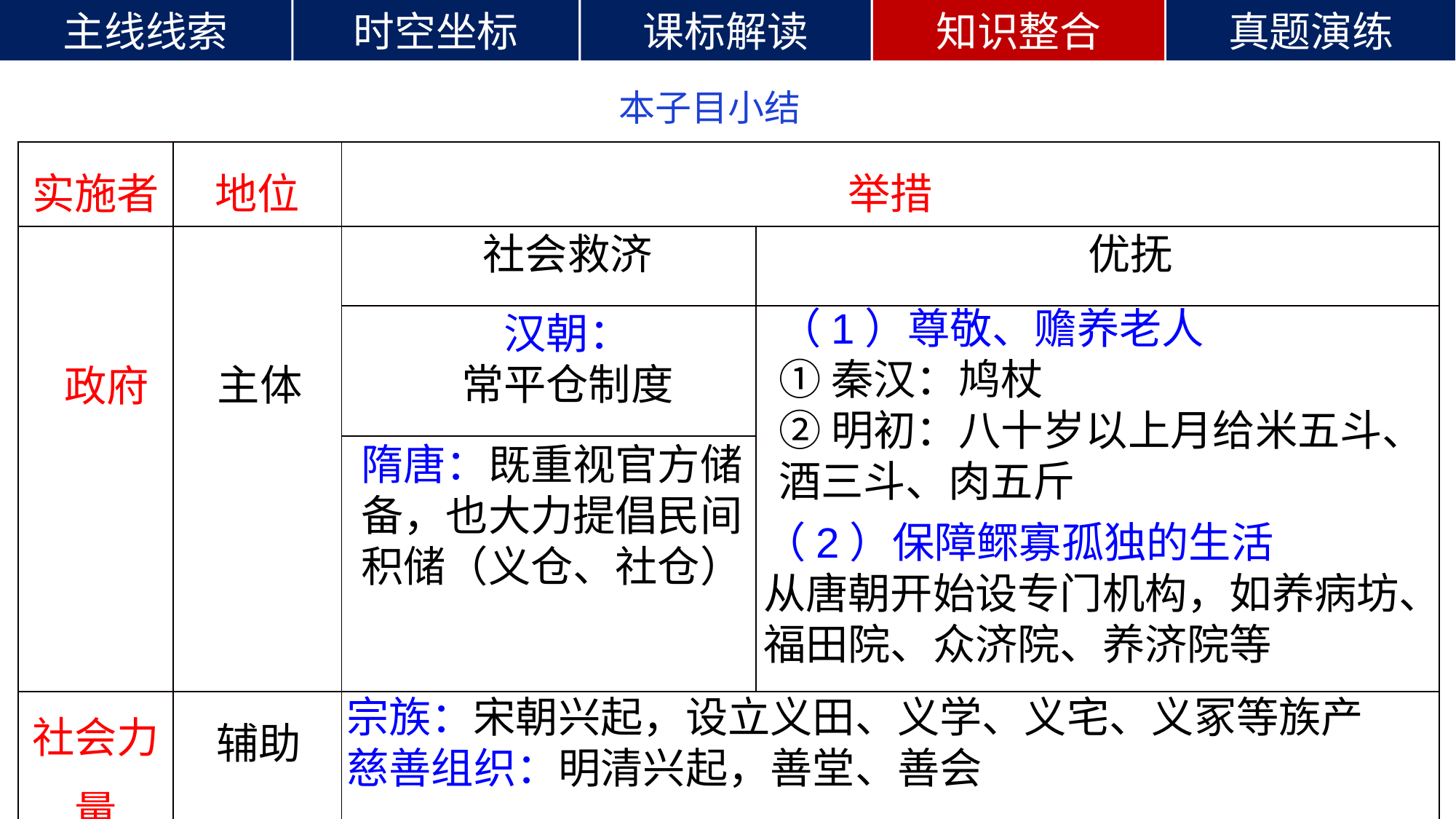

本子目小结
| 实施者 | 地位 | 举措 |  |
| --- | --- | --- | --- |
| 政府 |  |  |  |
|  |  |  |  |
|  |  |  |  |
| 社会力量 |  |  |  |
社会救济
优抚
（1）尊敬、赡养老人
①秦汉：鸠杖
②明初：八十岁以上月给米五斗、酒三斗、肉五斤
汉朝：
常平仓制度
主体
隋唐：既重视官方储备，也大力提倡民间积储（义仓、社仓）
（2）保障鳏寡孤独的生活
从唐朝开始设专门机构，如养病坊、福田院、众济院、养济院等
宗族：宋朝兴起，设立义田、义学、义宅、义冢等族产
慈善组织：明清兴起，善堂、善会
辅助